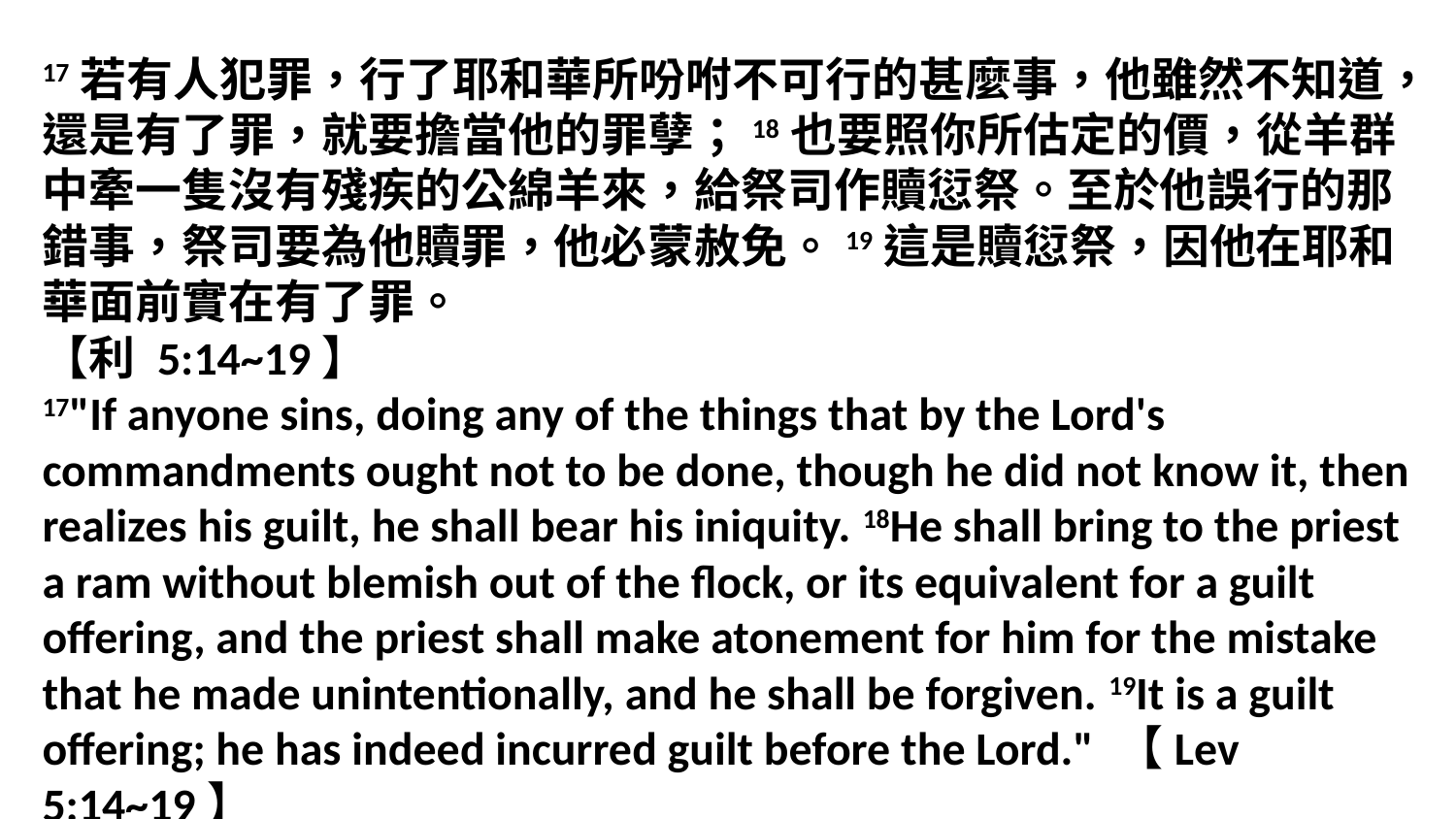

17若有人犯罪，行了耶和華所吩咐不可行的甚麼事，他雖然不知道，還是有了罪，就要擔當他的罪孽；18也要照你所估定的價，從羊群中牽一隻沒有殘疾的公綿羊來，給祭司作贖愆祭。至於他誤行的那錯事，祭司要為他贖罪，他必蒙赦免。19這是贖愆祭，因他在耶和華面前實在有了罪。
【利 5:14~19】
17"If anyone sins, doing any of the things that by the Lord's commandments ought not to be done, though he did not know it, then realizes his guilt, he shall bear his iniquity. 18He shall bring to the priest a ram without blemish out of the flock, or its equivalent for a guilt offering, and the priest shall make atonement for him for the mistake that he made unintentionally, and he shall be forgiven. 19It is a guilt offering; he has indeed incurred guilt before the Lord." 【Lev 5:14~19】